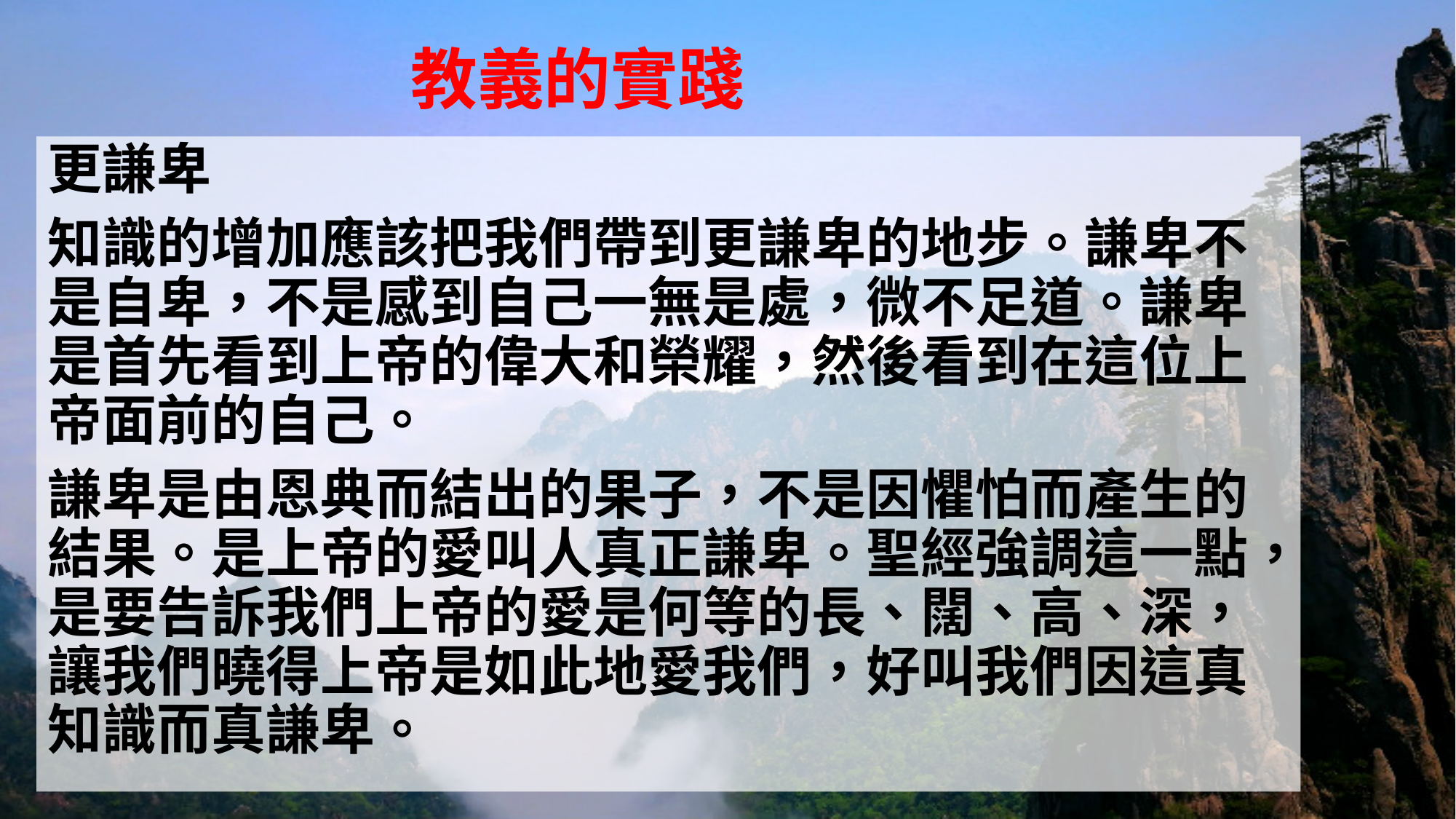

# 教義的實踐
更謙卑
知識的增加應該把我們帶到更謙卑的地步。謙卑不是自卑，不是感到自己一無是處，微不足道。謙卑是首先看到上帝的偉大和榮耀，然後看到在這位上帝面前的自己。
謙卑是由恩典而結出的果子，不是因懼怕而產生的結果。是上帝的愛叫人真正謙卑。聖經強調這一點，是要告訴我們上帝的愛是何等的長、闊、高、深，讓我們曉得上帝是如此地愛我們，好叫我們因這真知識而真謙卑。